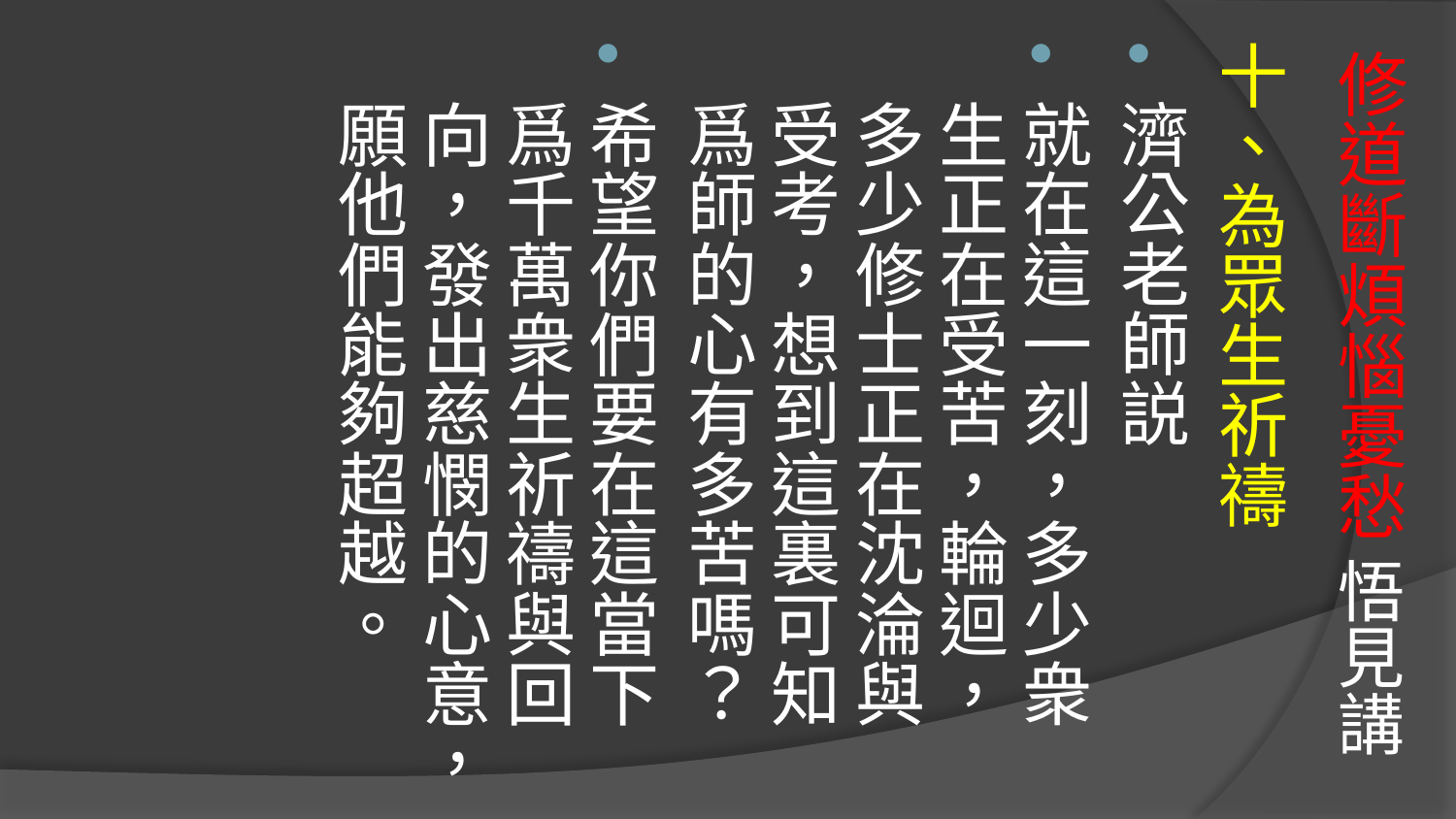

# 修道斷煩惱憂愁 悟見講
十、為眾生祈禱
濟公老師説
就在這一刻，多少衆生正在受苦，輪迴，多少修士正在沈淪與受考，想到這裏可知爲師的心有多苦嗎？
希望你們要在這當下爲千萬衆生祈禱與回向，發出慈憫的心意，願他們能夠超越。